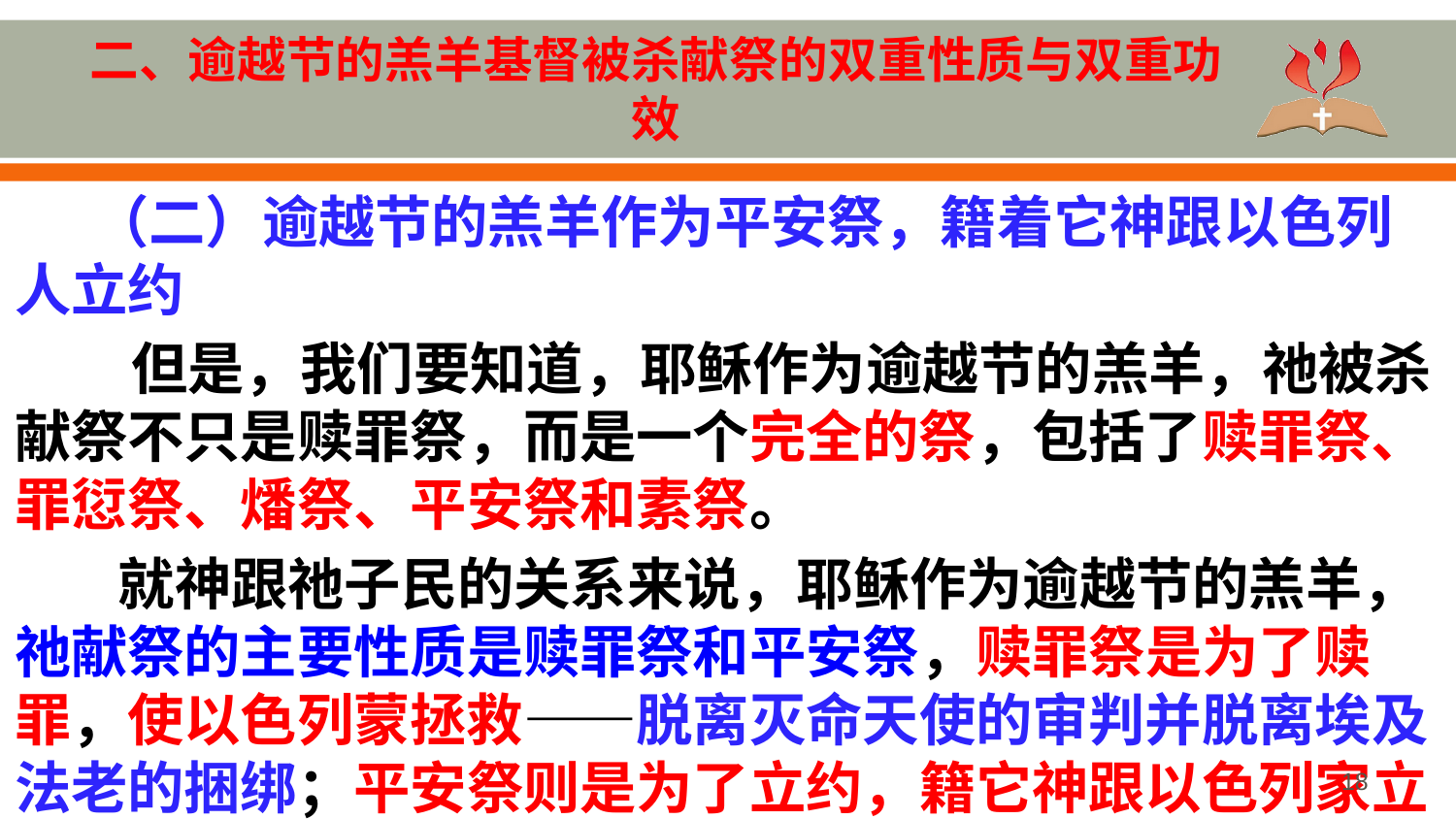

# 二、逾越节的羔羊基督被杀献祭的双重性质与双重功效
     （二）逾越节的羔羊作为平安祭，籍着它神跟以色列人立约
        但是，我们要知道，耶稣作为逾越节的羔羊，祂被杀献祭不只是赎罪祭，而是一个完全的祭，包括了赎罪祭、罪愆祭、燔祭、平安祭和素祭。
       就神跟祂子民的关系来说，耶稣作为逾越节的羔羊，祂献祭的主要性质是赎罪祭和平安祭，赎罪祭是为了赎罪，使以色列蒙拯救——脱离灭命天使的审判并脱离埃及法老的捆绑；平安祭则是为了立约，籍它神跟以色列家立约。
18